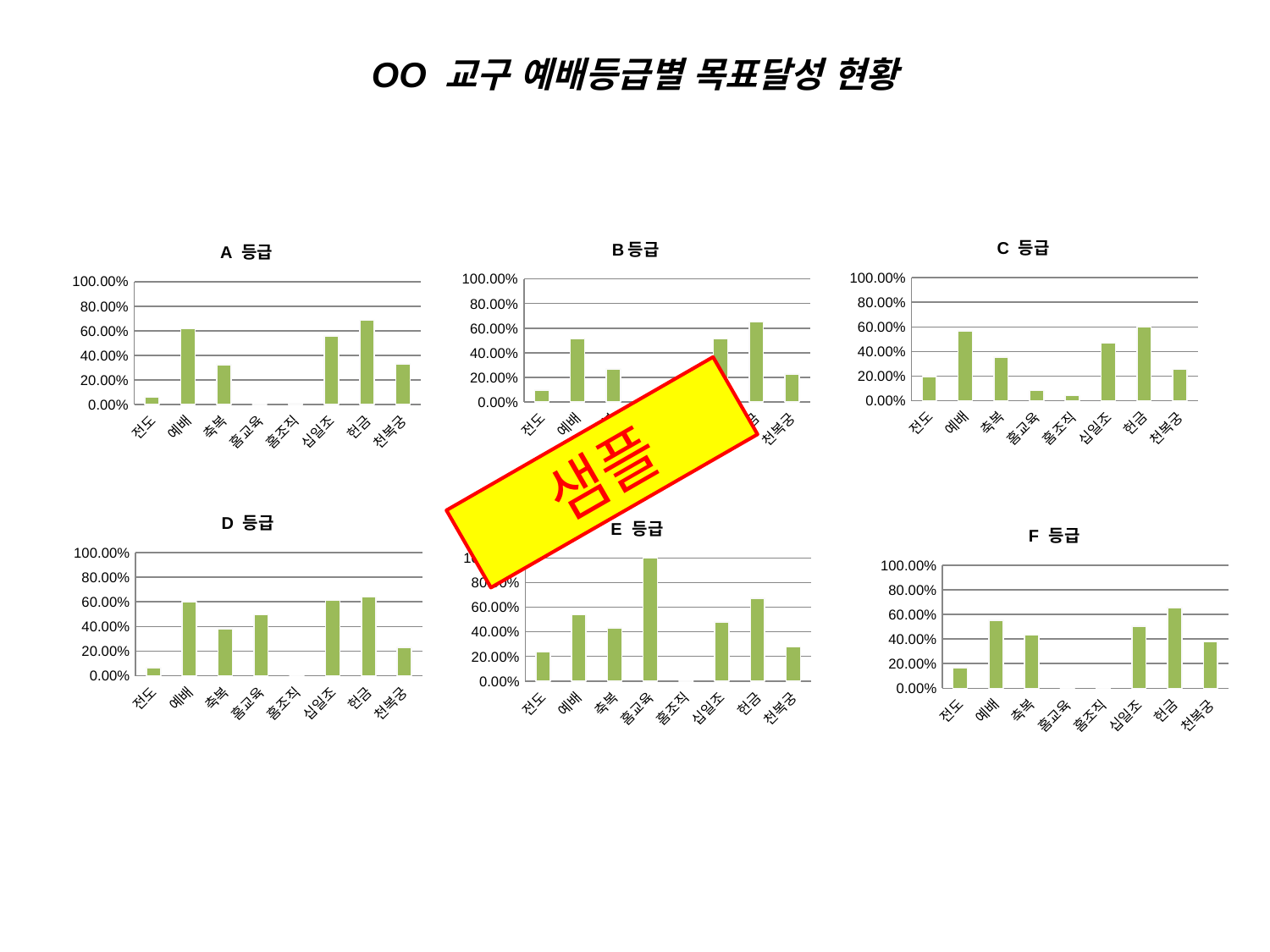

# OO 교구 예배등급별 목표달성 현황

### Chart: C 등급

| Category |  |
|---|---|
| 전도 | 0.1965 |
| 예배 | 0.5673 |
| 축복 | 0.3556000000000001 |
| 홈교육 | 0.08320000000000002 |
| 홈조직 | 0.041 |
| 십일조 | 0.4687 |
| 헌금 | 0.6038000000000001 |
| 천복궁 | 0.2535 |

### Chart: B등급

| Category |  |
|---|---|
| 전도 | 0.09680000000000002 |
| 예배 | 0.5127 |
| 축복 | 0.2679000000000001 |
| 홈교육 | 0.0 |
| 홈조직 | 0.0397 |
| 십일조 | 0.5111 |
| 헌금 | 0.6516000000000001 |
| 천복궁 | 0.2271 |

### Chart: A 등급

| Category |  |
|---|---|
| 전도 | 0.0586 |
| 예배 | 0.6169000000000001 |
| 축복 | 0.32310000000000005 |
| 홈교육 | 0.0 |
| 홈조직 | 0.006700000000000001 |
| 십일조 | 0.5573 |
| 헌금 | 0.6861 |
| 천복궁 | 0.3314000000000001 |
샘플

### Chart: D 등급

| Category |  |
|---|---|
| 전도 | 0.0639 |
| 예배 | 0.6009000000000001 |
| 축복 | 0.38300000000000006 |
| 홈교육 | 0.4953000000000001 |
| 홈조직 | 0.0 |
| 십일조 | 0.6128000000000001 |
| 헌금 | 0.6388000000000001 |
| 천복궁 | 0.2286 |

### Chart: E 등급

| Category |  |
|---|---|
| 전도 | 0.2341 |
| 예배 | 0.5371 |
| 축복 | 0.42980000000000007 |
| 홈교육 | 1.0746 |
| 홈조직 | 0.0 |
| 십일조 | 0.48050000000000004 |
| 헌금 | 0.6733000000000001 |
| 천복궁 | 0.27730000000000005 |

### Chart: F 등급

| Category |  |
|---|---|
| 전도 | 0.1678 |
| 예배 | 0.5542 |
| 축복 | 0.4302000000000001 |
| 홈교육 | 0.0 |
| 홈조직 | 0.0 |
| 십일조 | 0.5044 |
| 헌금 | 0.6568000000000002 |
| 천복궁 | 0.3756000000000001 |